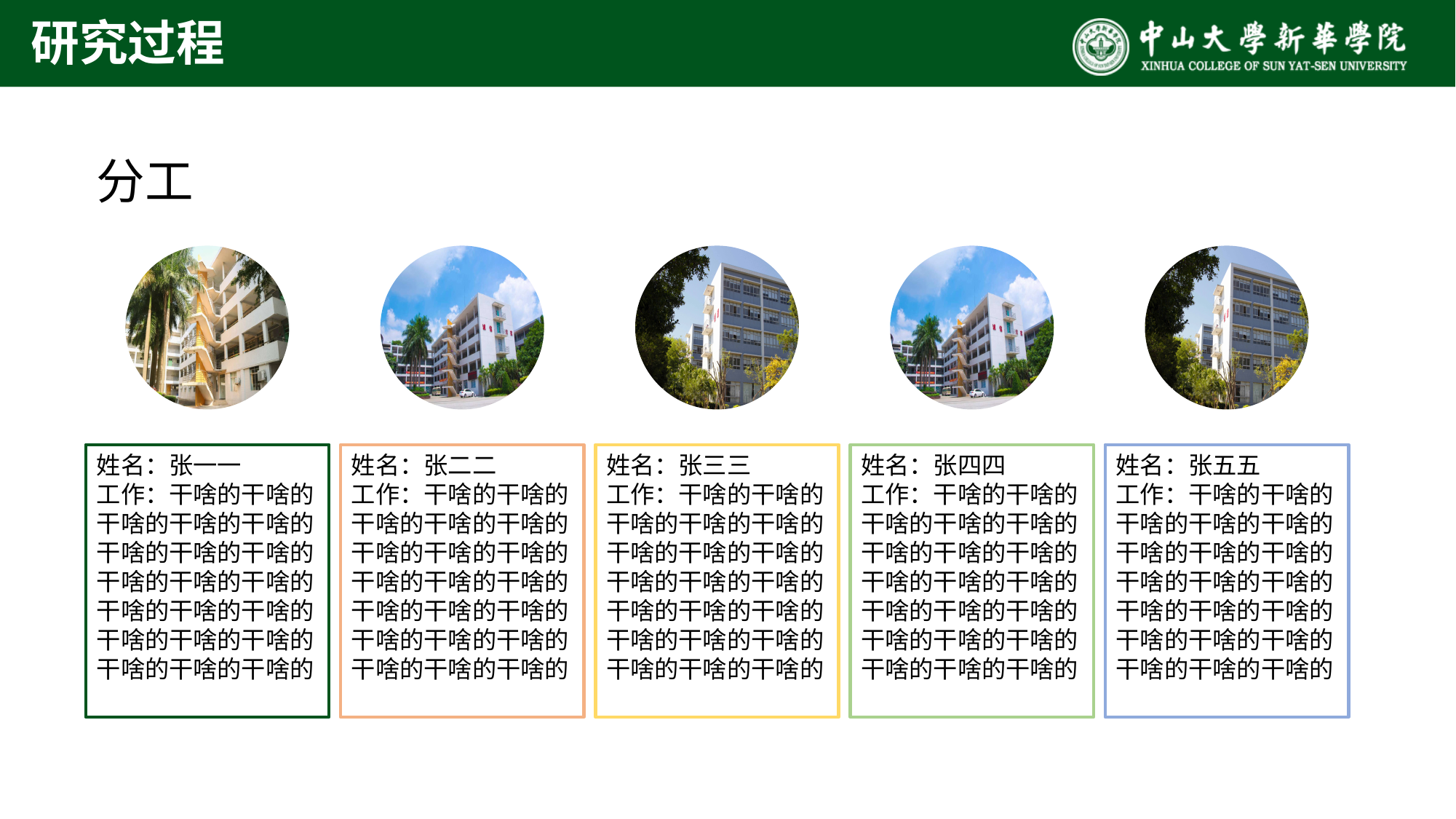

研究过程
分工

姓名：张一一
工作：干啥的干啥的干啥的干啥的干啥的干啥的干啥的干啥的干啥的干啥的干啥的干啥的干啥的干啥的干啥的干啥的干啥的干啥的干啥的干啥的

姓名：张二二
工作：干啥的干啥的干啥的干啥的干啥的干啥的干啥的干啥的干啥的干啥的干啥的干啥的干啥的干啥的干啥的干啥的干啥的干啥的干啥的干啥的

姓名：张三三
工作：干啥的干啥的干啥的干啥的干啥的干啥的干啥的干啥的干啥的干啥的干啥的干啥的干啥的干啥的干啥的干啥的干啥的干啥的干啥的干啥的

姓名：张四四
工作：干啥的干啥的干啥的干啥的干啥的干啥的干啥的干啥的干啥的干啥的干啥的干啥的干啥的干啥的干啥的干啥的干啥的干啥的干啥的干啥的

姓名：张五五
工作：干啥的干啥的干啥的干啥的干啥的干啥的干啥的干啥的干啥的干啥的干啥的干啥的干啥的干啥的干啥的干啥的干啥的干啥的干啥的干啥的